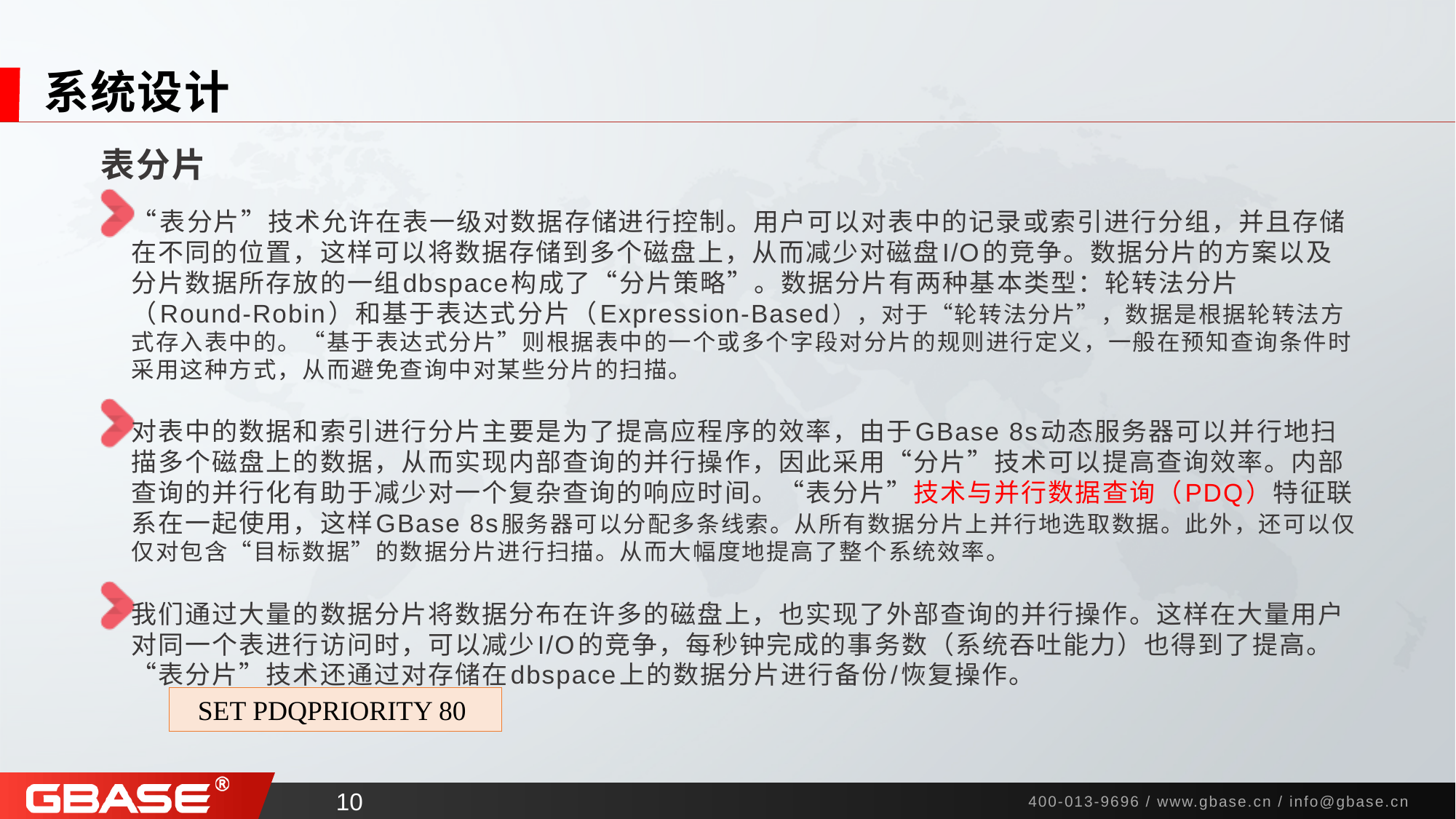

# 系统设计
表分片
“表分片”技术允许在表一级对数据存储进行控制。用户可以对表中的记录或索引进行分组，并且存储在不同的位置，这样可以将数据存储到多个磁盘上，从而减少对磁盘I/O的竞争。数据分片的方案以及分片数据所存放的一组dbspace构成了“分片策略”。数据分片有两种基本类型：轮转法分片（Round-Robin）和基于表达式分片（Expression-Based），对于“轮转法分片”，数据是根据轮转法方式存入表中的。“基于表达式分片”则根据表中的一个或多个字段对分片的规则进行定义，一般在预知查询条件时采用这种方式，从而避免查询中对某些分片的扫描。

对表中的数据和索引进行分片主要是为了提高应程序的效率，由于GBase 8s动态服务器可以并行地扫描多个磁盘上的数据，从而实现内部查询的并行操作，因此采用“分片”技术可以提高查询效率。内部查询的并行化有助于减少对一个复杂查询的响应时间。“表分片”技术与并行数据查询（PDQ）特征联系在一起使用，这样GBase 8s服务器可以分配多条线索。从所有数据分片上并行地选取数据。此外，还可以仅仅对包含“目标数据”的数据分片进行扫描。从而大幅度地提高了整个系统效率。

我们通过大量的数据分片将数据分布在许多的磁盘上，也实现了外部查询的并行操作。这样在大量用户对同一个表进行访问时，可以减少I/O的竞争，每秒钟完成的事务数（系统吞吐能力）也得到了提高。“表分片”技术还通过对存储在dbspace上的数据分片进行备份/恢复操作。
SET PDQPRIORITY 80